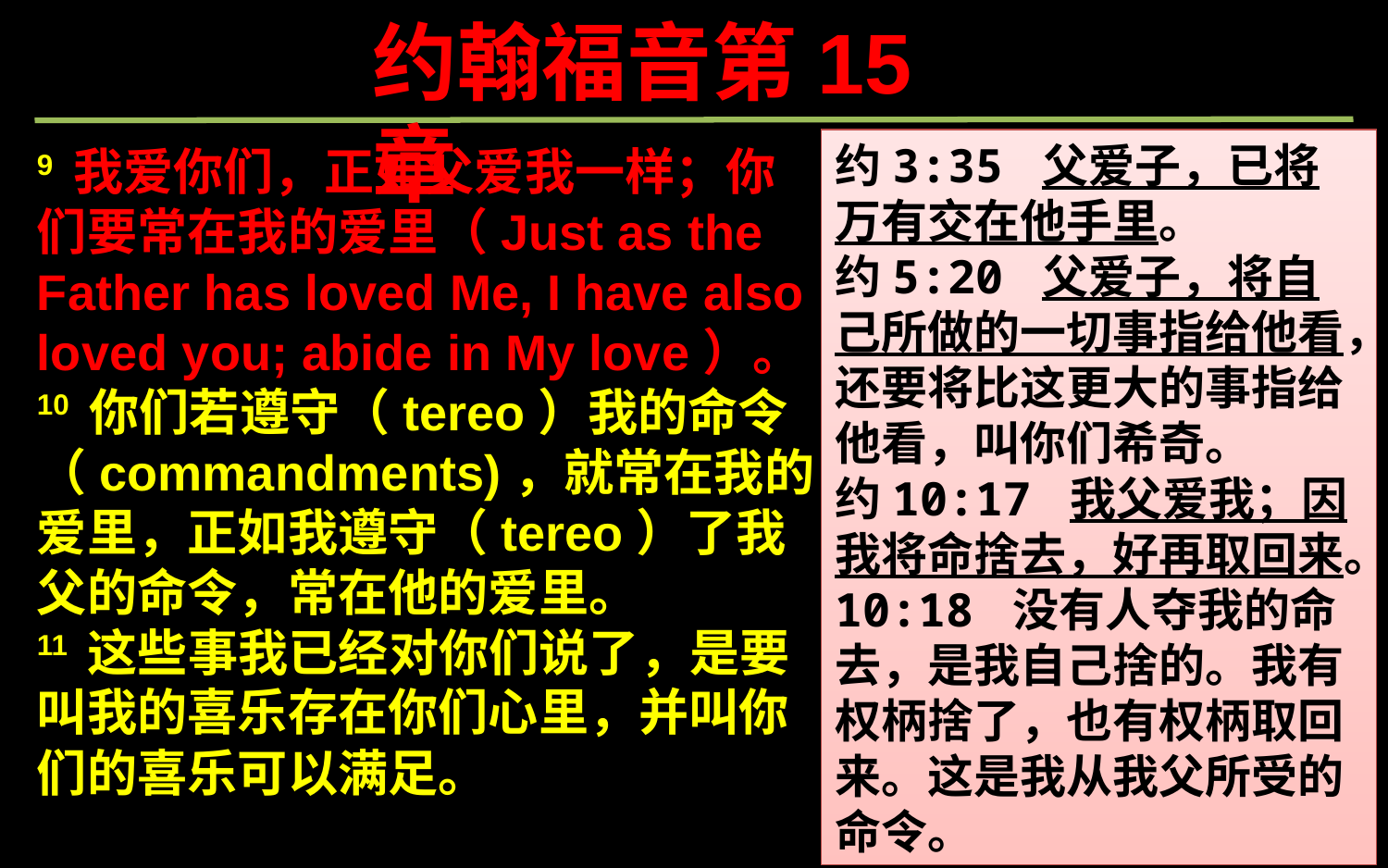

约翰福音第15章
约3:35 父爱子，已将万有交在他手里。
约5:20 父爱子，将自己所做的一切事指给他看，还要将比这更大的事指给他看，叫你们希奇。
约10:17 我父爱我；因我将命捨去，好再取回来。10:18 没有人夺我的命去，是我自己捨的。我有权柄捨了，也有权柄取回来。这是我从我父所受的命令。
9 我爱你们，正如父爱我一样；你们要常在我的爱里（Just as the Father has loved Me, I have also loved you; abide in My love）。
10 你们若遵守（tereo）我的命令（commandments)，就常在我的爱里，正如我遵守（tereo）了我父的命令，常在他的爱里。
11 这些事我已经对你们说了，是要叫我的喜乐存在你们心里，并叫你们的喜乐可以满足。